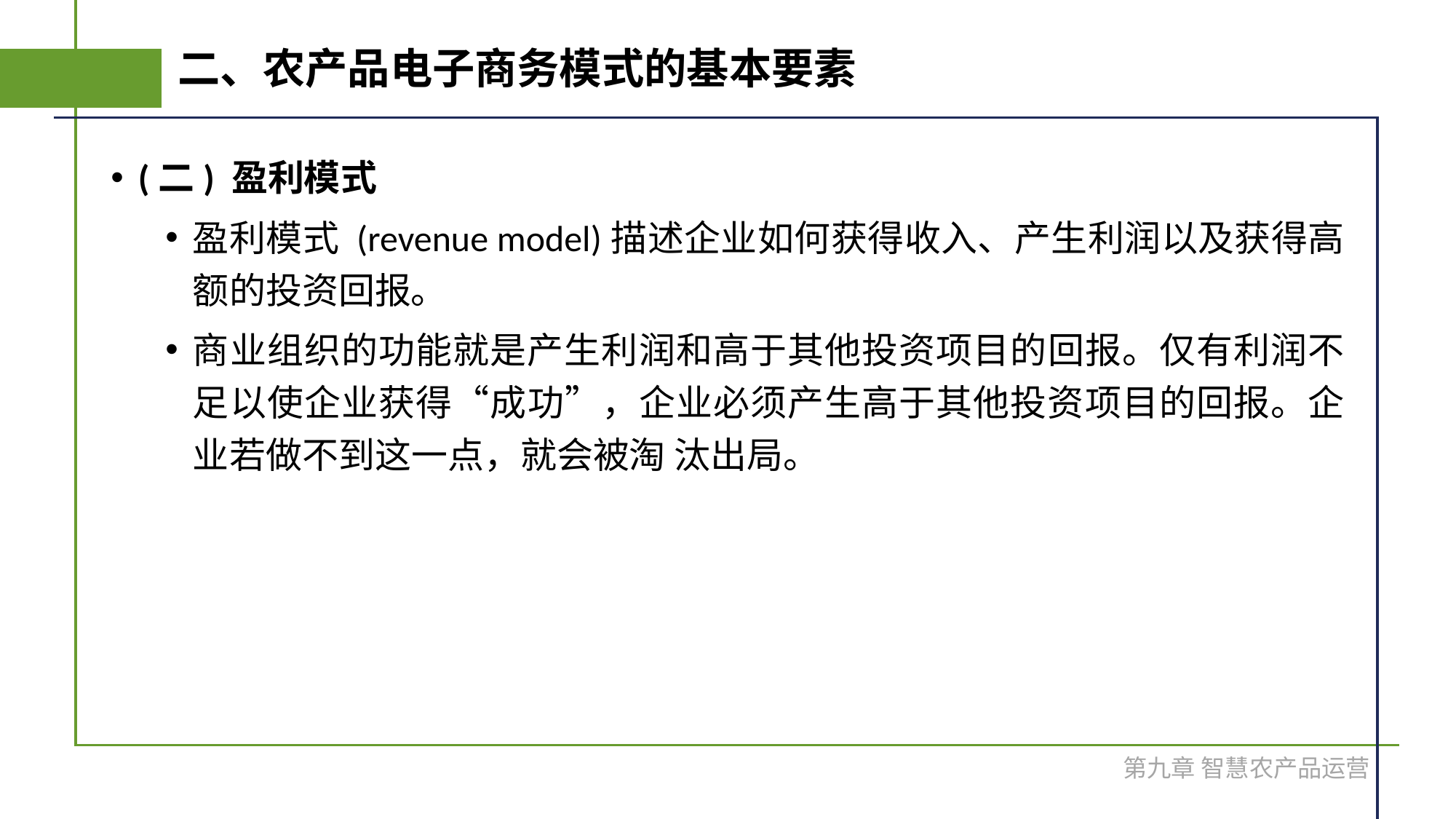

# 二、农产品电子商务模式的基本要素
(二) 盈利模式
盈利模式 (revenue model)描述企业如何获得收入、产生利润以及获得高额的投资回报。
商业组织的功能就是产生利润和高于其他投资项目的回报。仅有利润不足以使企业获得“成功”，企业必须产生高于其他投资项目的回报。企业若做不到这一点，就会被淘 汰出局。
第九章 智慧农产品运营